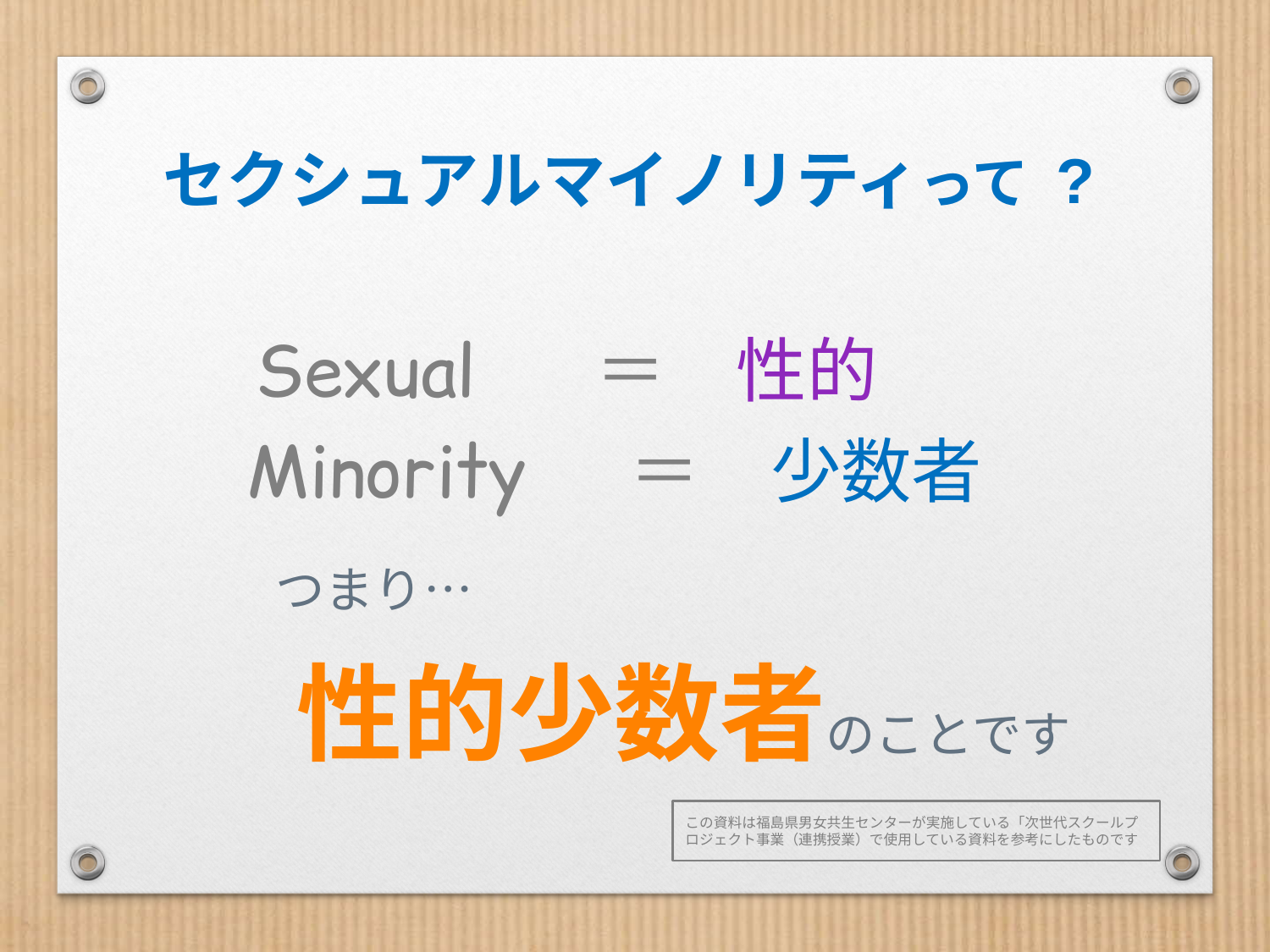

セクシュアルマイノリティって ?
Sexual　  ＝　性的
Minority　 ＝　少数者
つまり…
性的少数者のことです
この資料は福島県男女共生センターが実施している「次世代スクールプロジェクト事業（連携授業）で使用している資料を参考にしたものです